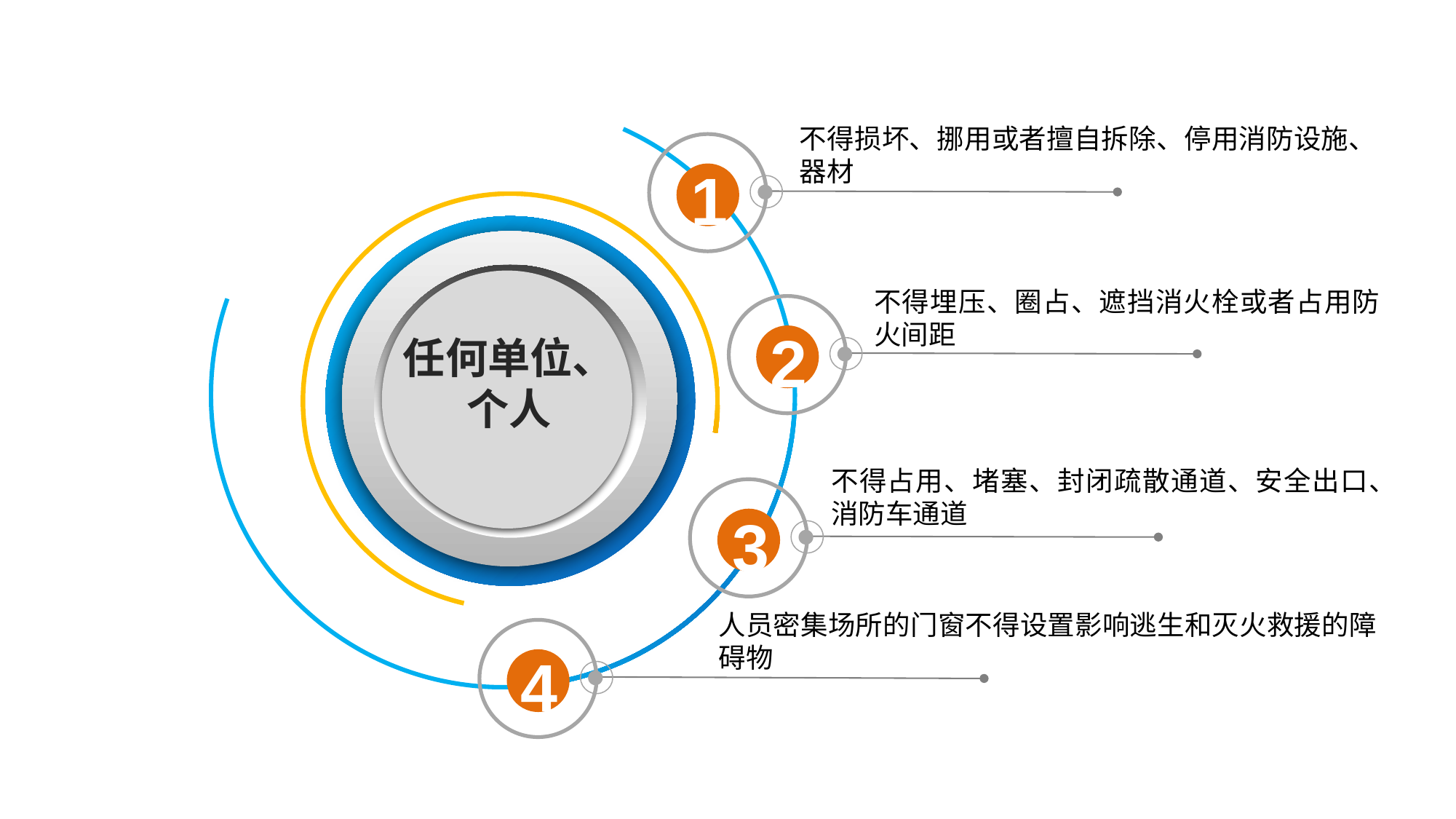

不得损坏、挪用或者擅自拆除、停用消防设施、器材
1

不得埋压、圈占、遮挡消火栓或者占用防火间距
2

任何单位、个人
不得占用、堵塞、封闭疏散通道、安全出口、消防车通道
3

人员密集场所的门窗不得设置影响逃生和灭火救援的障碍物
4